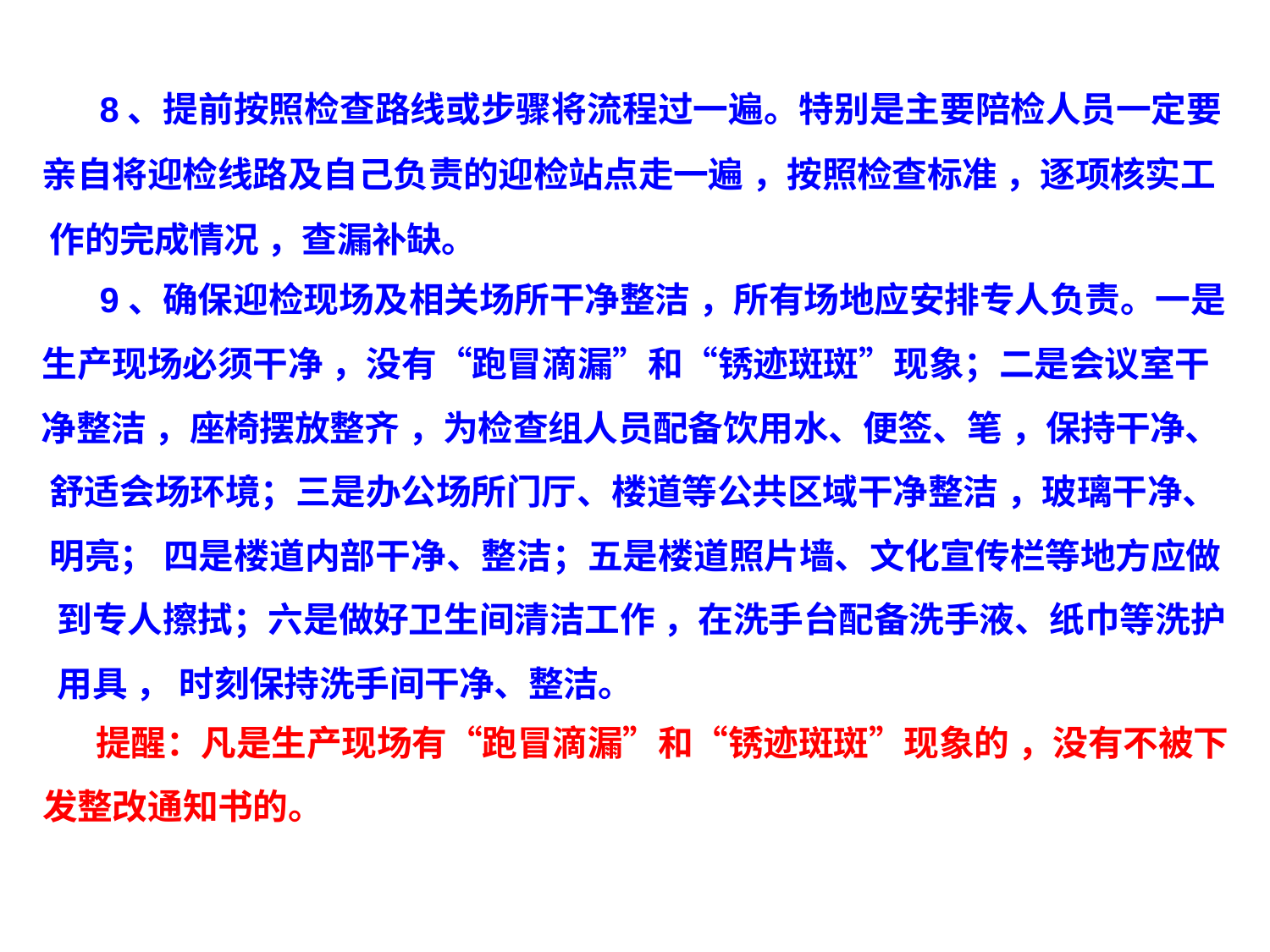

8、提前按照检查路线或步骤将流程过一遍。特别是主要陪检人员一定要
亲自将迎检线路及自己负责的迎检站点走一遍 ，按照检查标准 ，逐项核实工   作的完成情况 ，查漏补缺。
9、确保迎检现场及相关场所干净整洁 ，所有场地应安排专人负责。一是
生产现场必须干净 ，没有“跑冒滴漏”和“锈迹斑斑”现象；二是会议室干   净整洁 ，座椅摆放整齐 ，为检查组人员配备饮用水、便签、笔 ，保持干净、   舒适会场环境；三是办公场所门厅、楼道等公共区域干净整洁 ，玻璃干净、   明亮； 四是楼道内部干净、整洁；五是楼道照片墙、文化宣传栏等地方应做   到专人擦拭；六是做好卫生间清洁工作 ，在洗手台配备洗手液、纸巾等洗护   用具 ， 时刻保持洗手间干净、整洁。
提醒：凡是生产现场有“跑冒滴漏”和“锈迹斑斑”现象的 ，没有不被下
发整改通知书的。